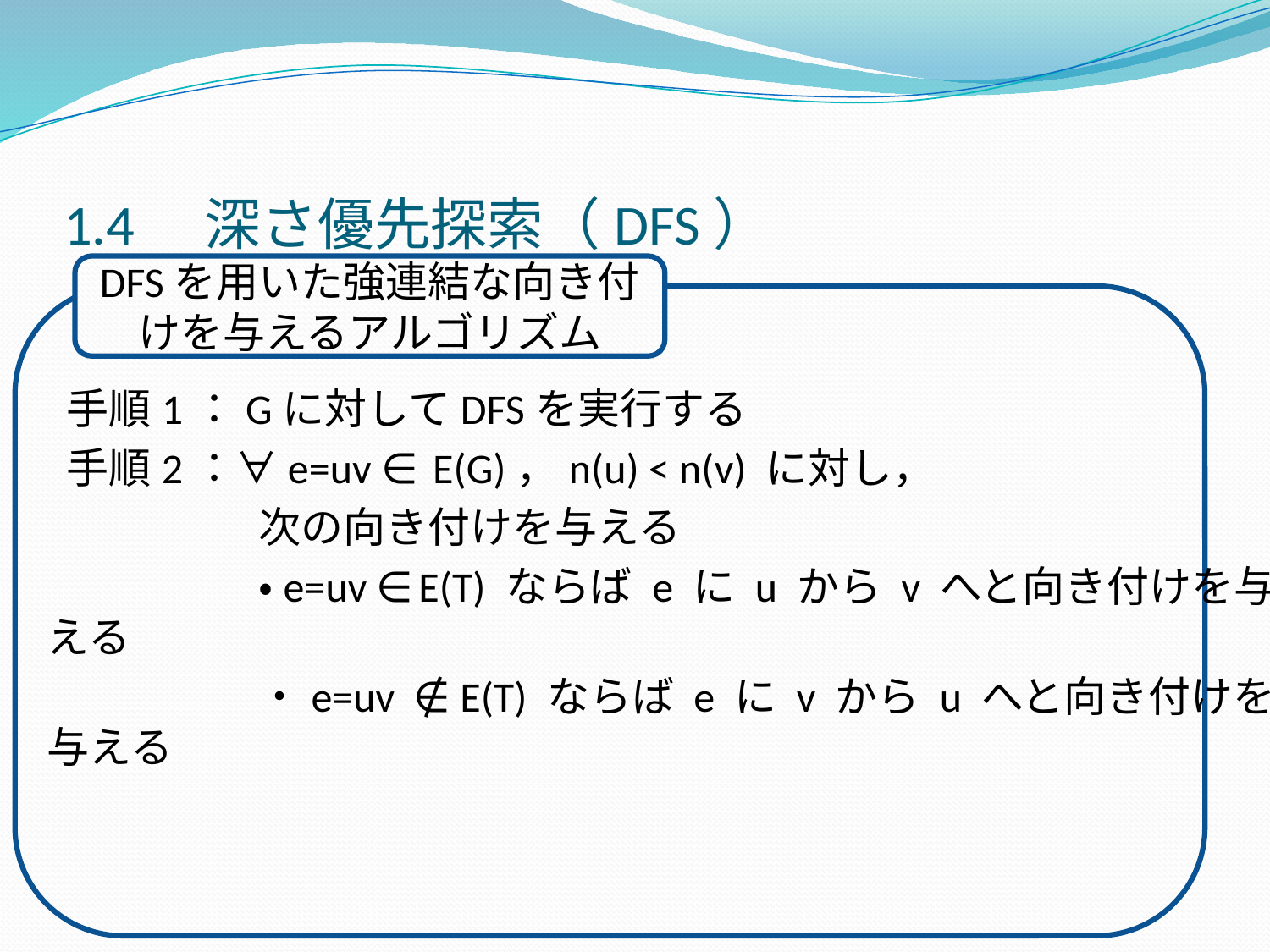

# 1.4　深さ優先探索（DFS）
DFSを用いた強連結な向き付けを与えるアルゴリズム

 手順1：Gに対してDFSを実行する
 手順2：∀e=uv ∈ E(G)，n(u) < n(v) に対し，
　　　　　次の向き付けを与える
　　　　　・e=uv ∈E(T) ならば e に u から v へと向き付けを与える
　　　　　・e=uv  ∉ E(T) ならば e に v から u へと向き付けを与える